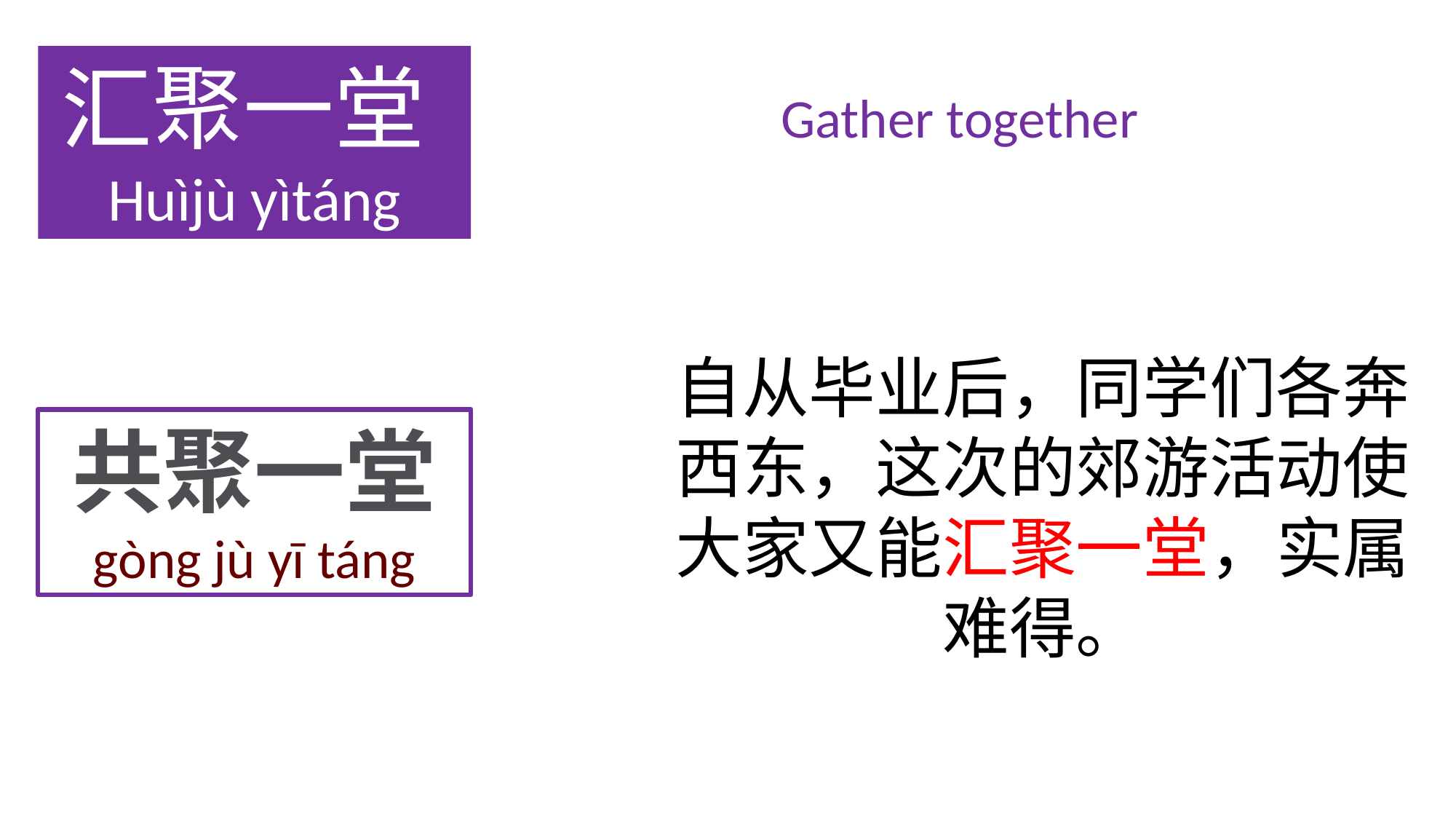

汇聚一堂Huìjù yìtáng
Gather together
自从毕业后，同学们各奔西东，这次的郊游活动使大家又能汇聚一堂，实属难得。
共聚一堂
gòng jù yī táng